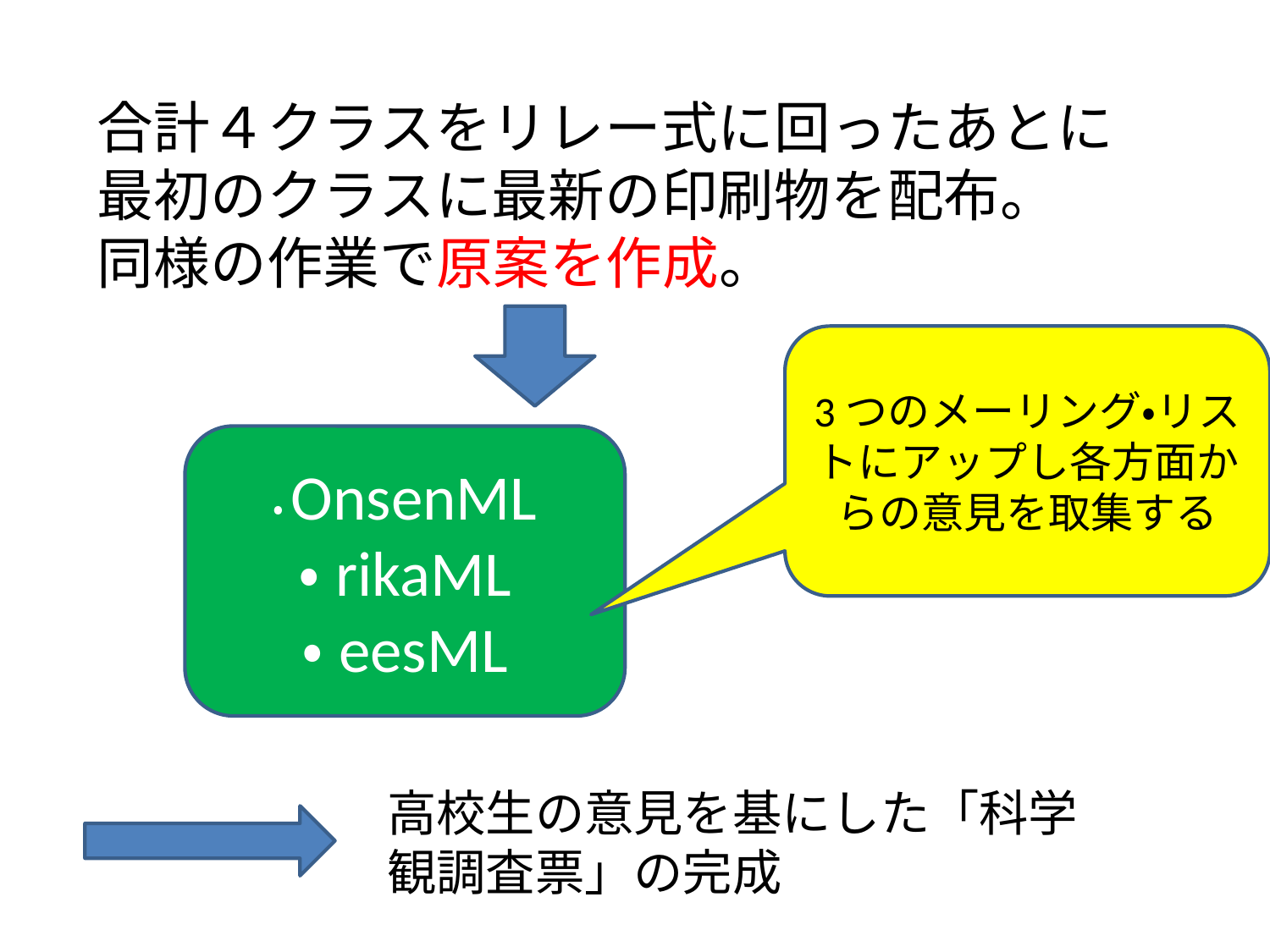

合計４クラスをリレー式に回ったあとに最初のクラスに最新の印刷物を配布。
同様の作業で原案を作成。

3つのメーリング・リストにアップし各方面からの意見を取集する
・OnsenML
・rikaML
・eesML
高校生の意見を基にした「科学観調査票」の完成